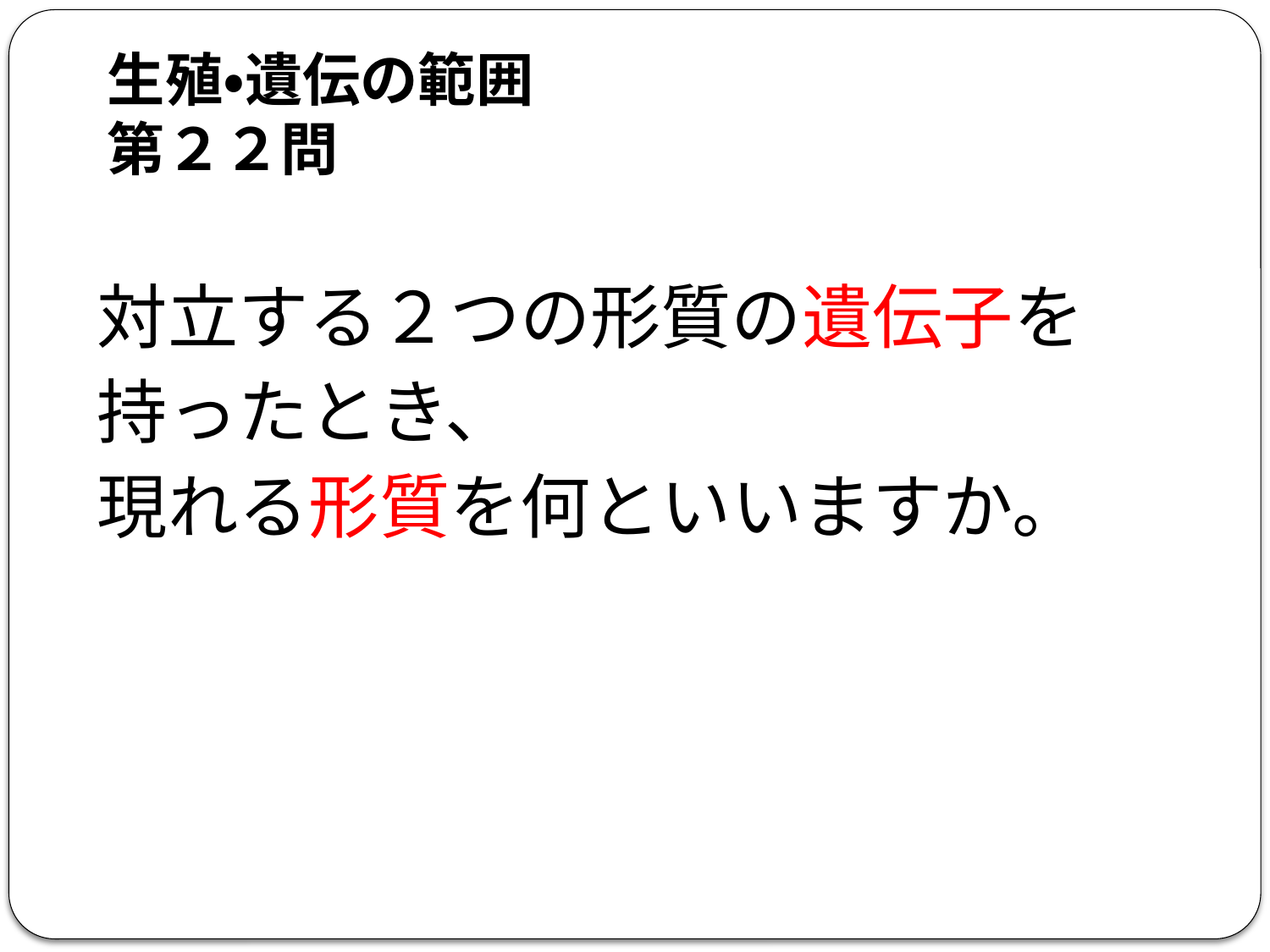

# 生殖・遺伝の範囲 第２２問
対立する２つの形質の遺伝子を
持ったとき、
現れる形質を何といいますか。